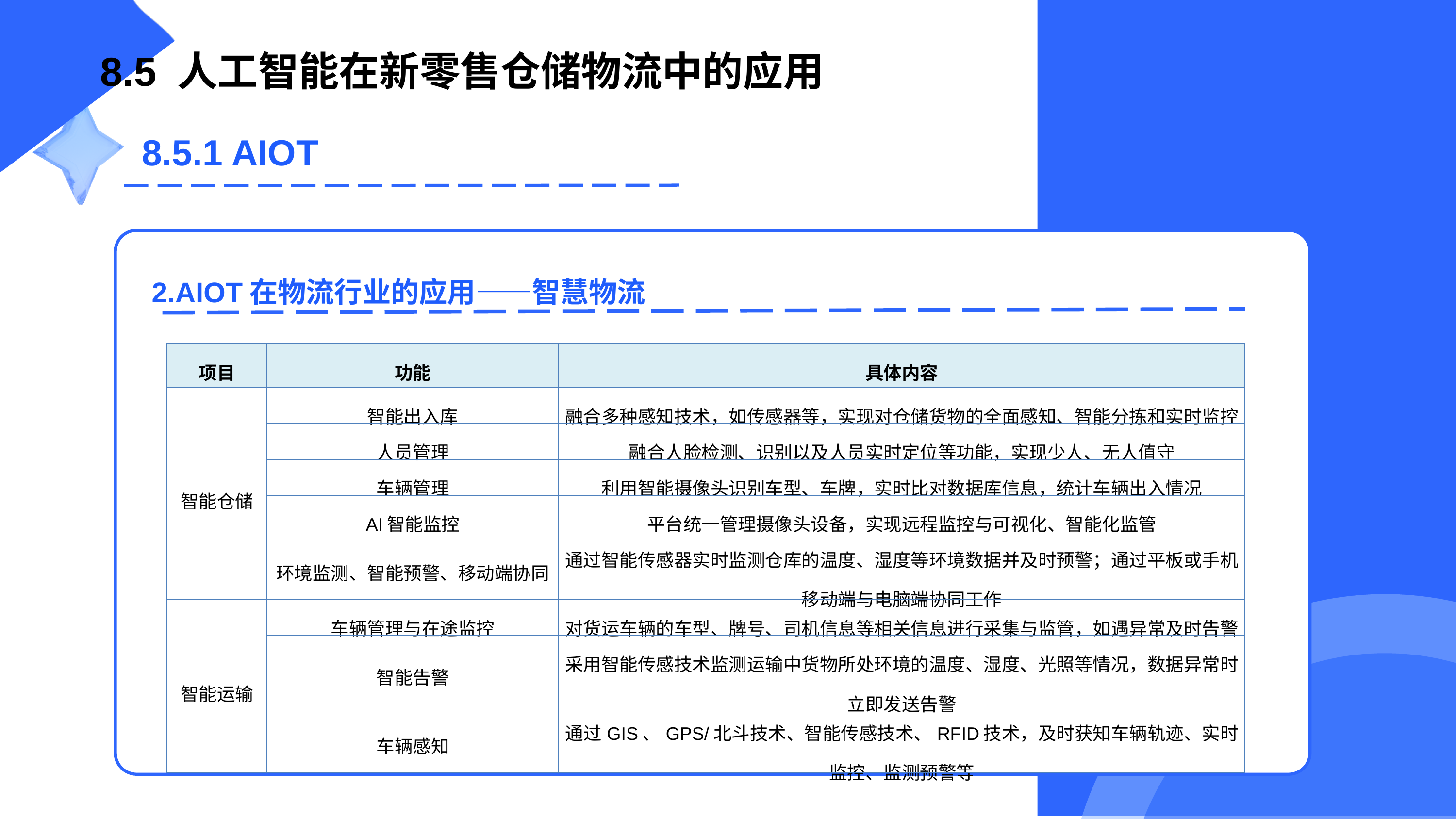

8.5 人工智能在新零售仓储物流中的应用

8.5.1 AIOT

2.AIOT在物流行业的应用——智慧物流

| 项目 | 功能 | 具体内容 |
| --- | --- | --- |
| 智能仓储 | 智能出入库 | 融合多种感知技术，如传感器等，实现对仓储货物的全面感知、智能分拣和实时监控 |
|  | 人员管理 | 融合人脸检测、识别以及人员实时定位等功能，实现少人、无人值守 |
|  | 车辆管理 | 利用智能摄像头识别车型、车牌，实时比对数据库信息，统计车辆出入情况 |
|  | AI智能监控 | 平台统一管理摄像头设备，实现远程监控与可视化、智能化监管 |
|  | 环境监测、智能预警、移动端协同 | 通过智能传感器实时监测仓库的温度、湿度等环境数据并及时预警；通过平板或手机移动端与电脑端协同工作 |
| 智能运输 | 车辆管理与在途监控 | 对货运车辆的车型、牌号、司机信息等相关信息进行采集与监管，如遇异常及时告警 |
|  | 智能告警 | 采用智能传感技术监测运输中货物所处环境的温度、湿度、光照等情况，数据异常时立即发送告警 |
|  | 车辆感知 | 通过GIS、GPS/北斗技术、智能传感技术、RFID技术，及时获知车辆轨迹、实时监控、监测预警等 |